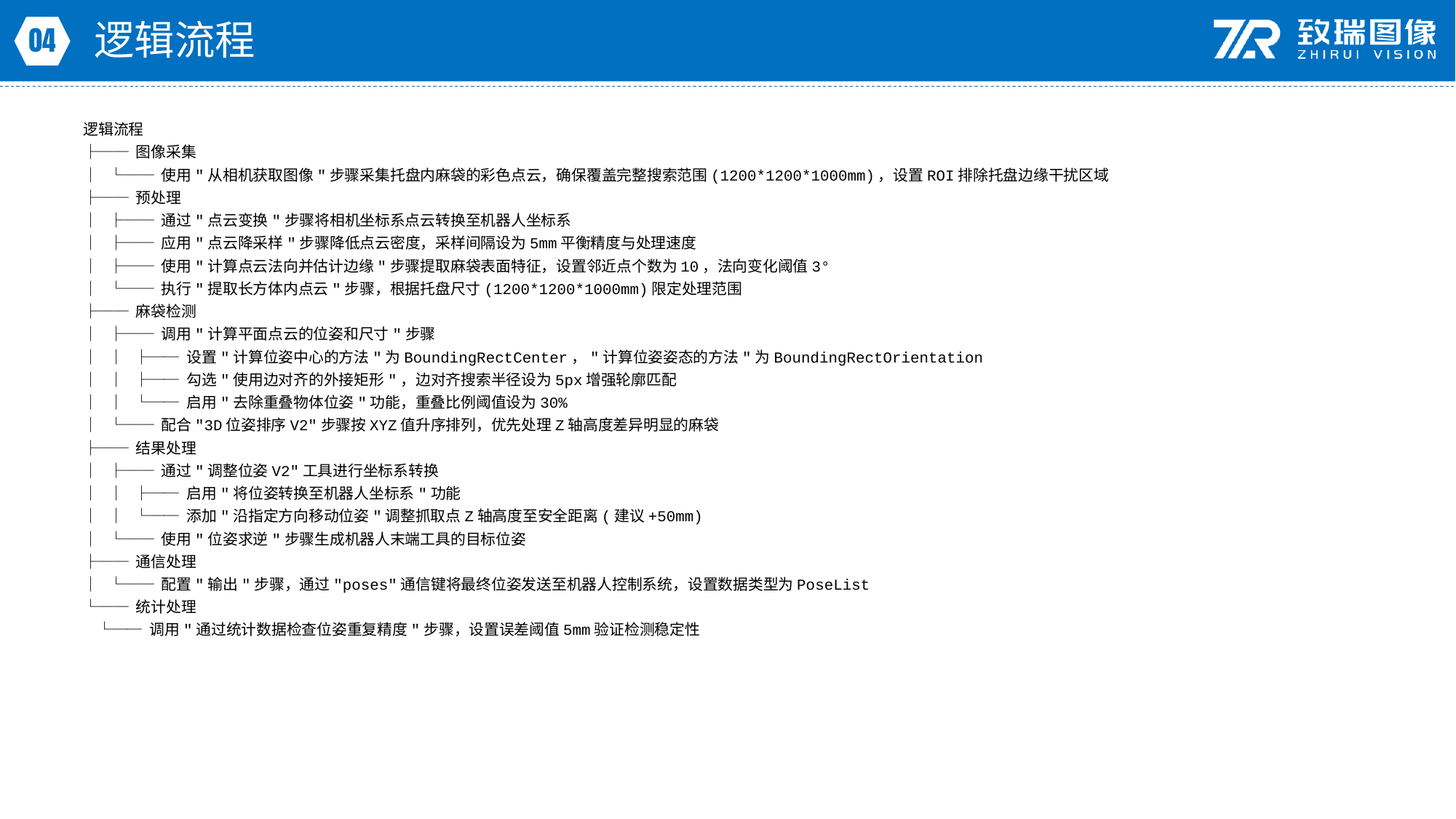

逻辑流程
04

逻辑流程
├── 图像采集
│   └── 使用"从相机获取图像"步骤采集托盘内麻袋的彩色点云，确保覆盖完整搜索范围(1200*1200*1000mm)，设置ROI排除托盘边缘干扰区域
├── 预处理
│   ├── 通过"点云变换"步骤将相机坐标系点云转换至机器人坐标系
│   ├── 应用"点云降采样"步骤降低点云密度，采样间隔设为5mm平衡精度与处理速度
│   ├── 使用"计算点云法向并估计边缘"步骤提取麻袋表面特征，设置邻近点个数为10，法向变化阈值3°
│   └── 执行"提取长方体内点云"步骤，根据托盘尺寸(1200*1200*1000mm)限定处理范围
├── 麻袋检测
│   ├── 调用"计算平面点云的位姿和尺寸"步骤
│   │   ├── 设置"计算位姿中心的方法"为BoundingRectCenter，"计算位姿姿态的方法"为BoundingRectOrientation
│   │   ├── 勾选"使用边对齐的外接矩形"，边对齐搜索半径设为5px增强轮廓匹配
│   │   └── 启用"去除重叠物体位姿"功能，重叠比例阈值设为30%
│   └── 配合"3D位姿排序V2"步骤按XYZ值升序排列，优先处理Z轴高度差异明显的麻袋
├── 结果处理
│   ├── 通过"调整位姿V2"工具进行坐标系转换
│   │   ├── 启用"将位姿转换至机器人坐标系"功能
│   │   └── 添加"沿指定方向移动位姿"调整抓取点Z轴高度至安全距离(建议+50mm)
│   └── 使用"位姿求逆"步骤生成机器人末端工具的目标位姿
├── 通信处理
│   └── 配置"输出"步骤，通过"poses"通信键将最终位姿发送至机器人控制系统，设置数据类型为PoseList
└── 统计处理
    └── 调用"通过统计数据检查位姿重复精度"步骤，设置误差阈值5mm验证检测稳定性